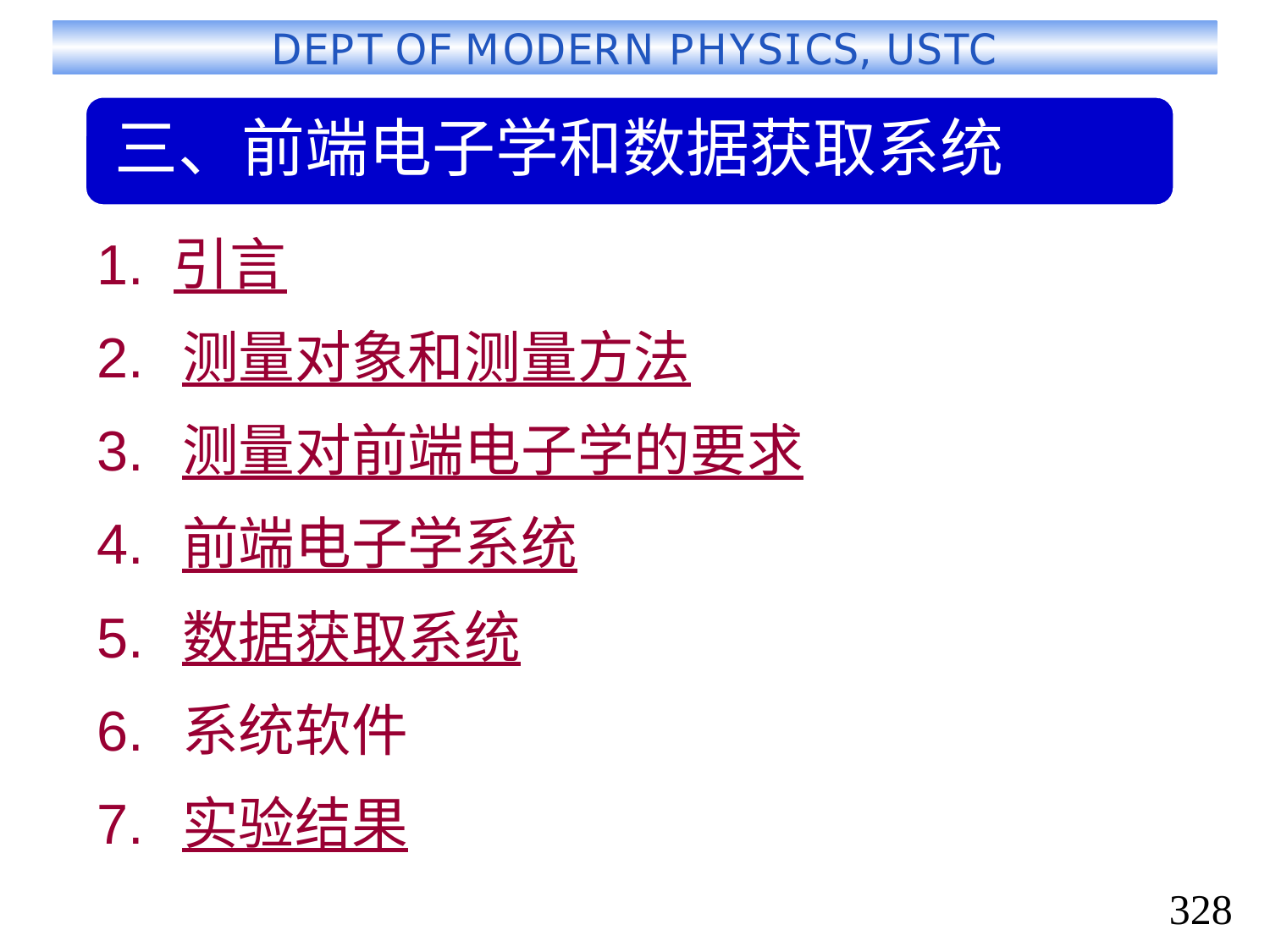

三、前端电子学和数据获取系统
1. 引言
测量对象和测量方法
测量对前端电子学的要求
前端电子学系统
数据获取系统
系统软件
实验结果